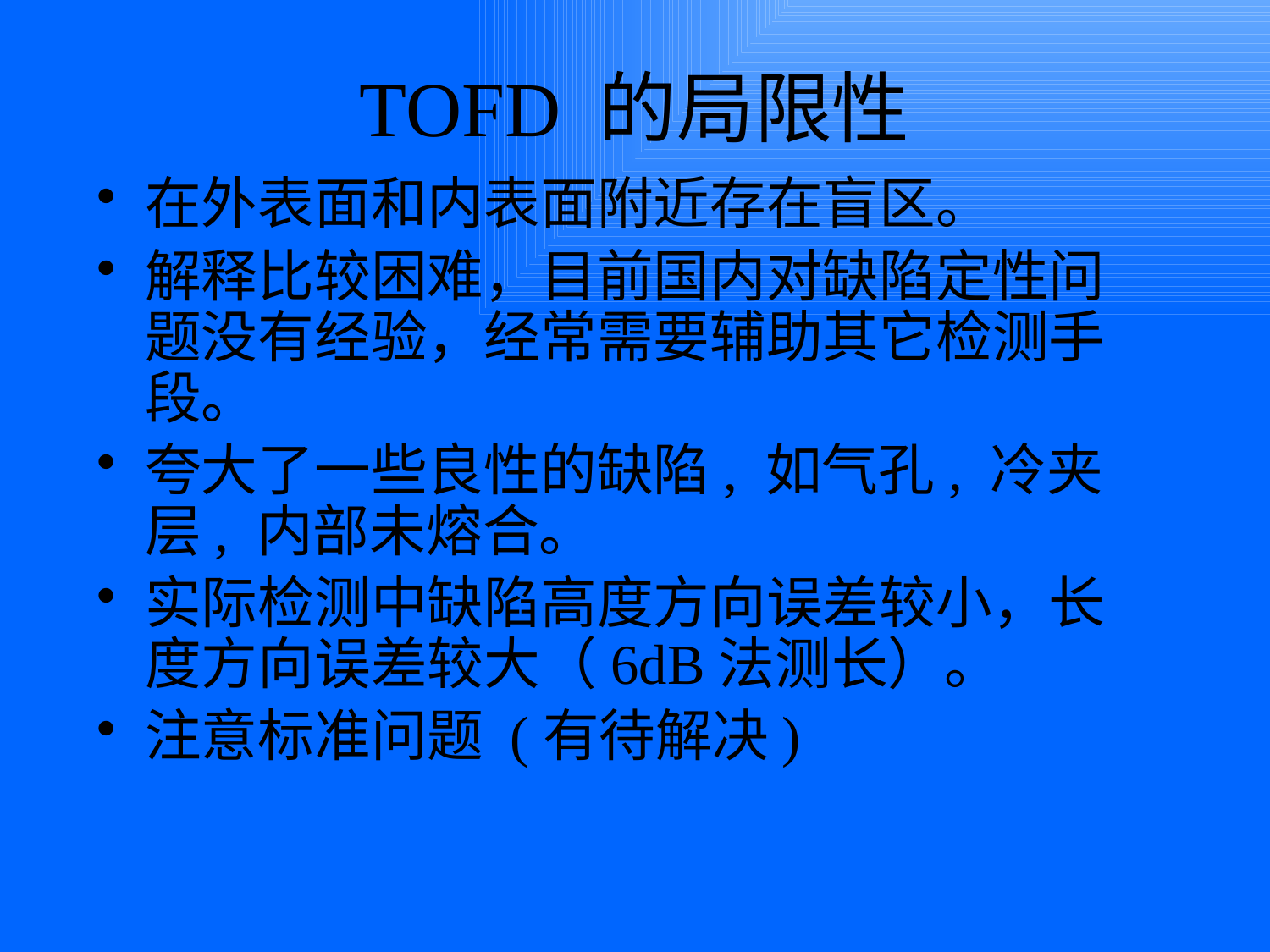

TOFD 的局限性

在外表面和内表面附近存在盲区。
解释比较困难，目前国内对缺陷定性问题没有经验，经常需要辅助其它检测手段。
夸大了一些良性的缺陷, 如气孔, 冷夹层, 内部未熔合。
实际检测中缺陷高度方向误差较小，长度方向误差较大（6dB法测长）。
注意标准问题 (有待解决)